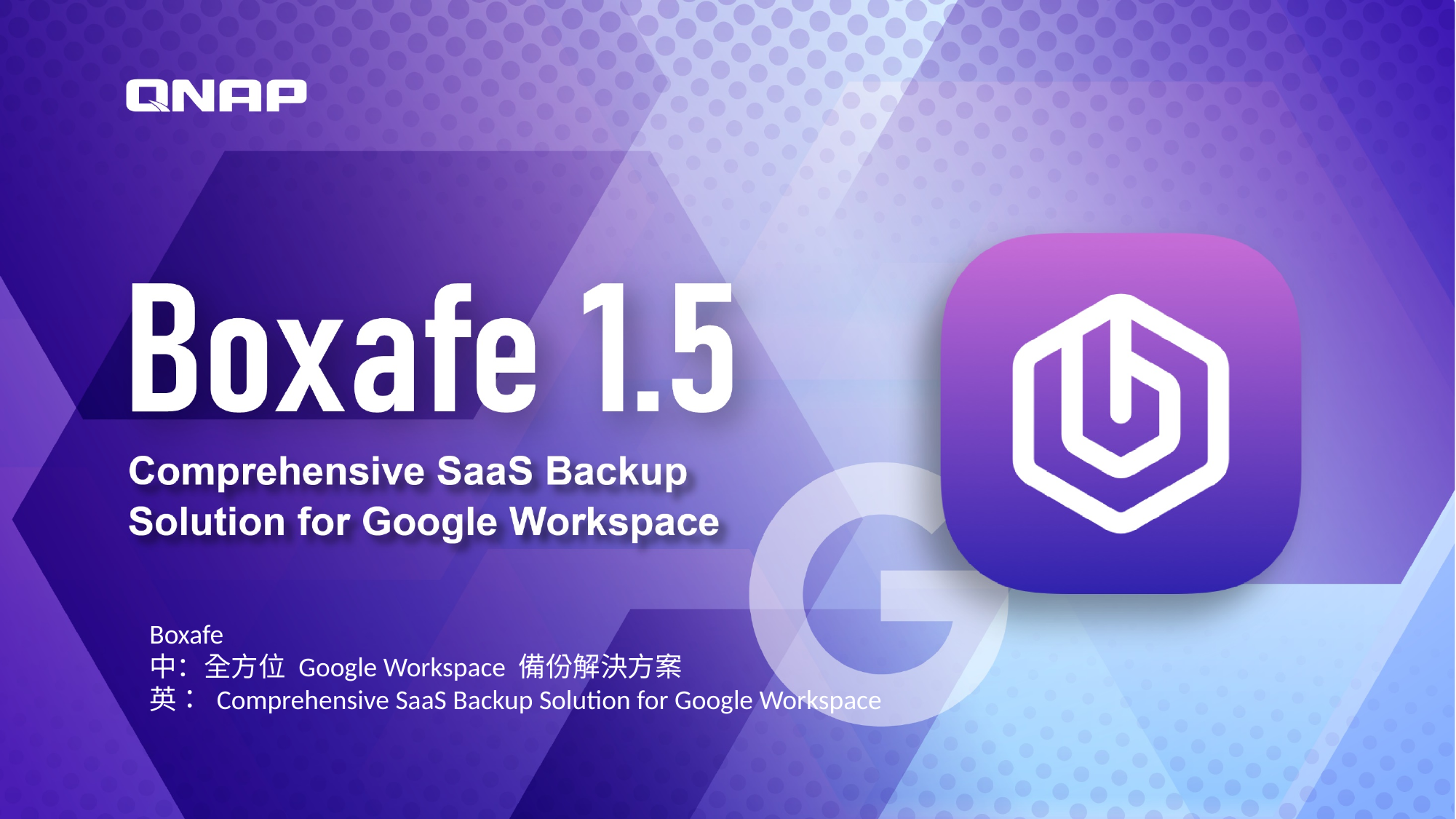

Boxafe
中：全方位 Google Workspace 備份解決方案
英： Comprehensive SaaS Backup Solution for Google Workspace